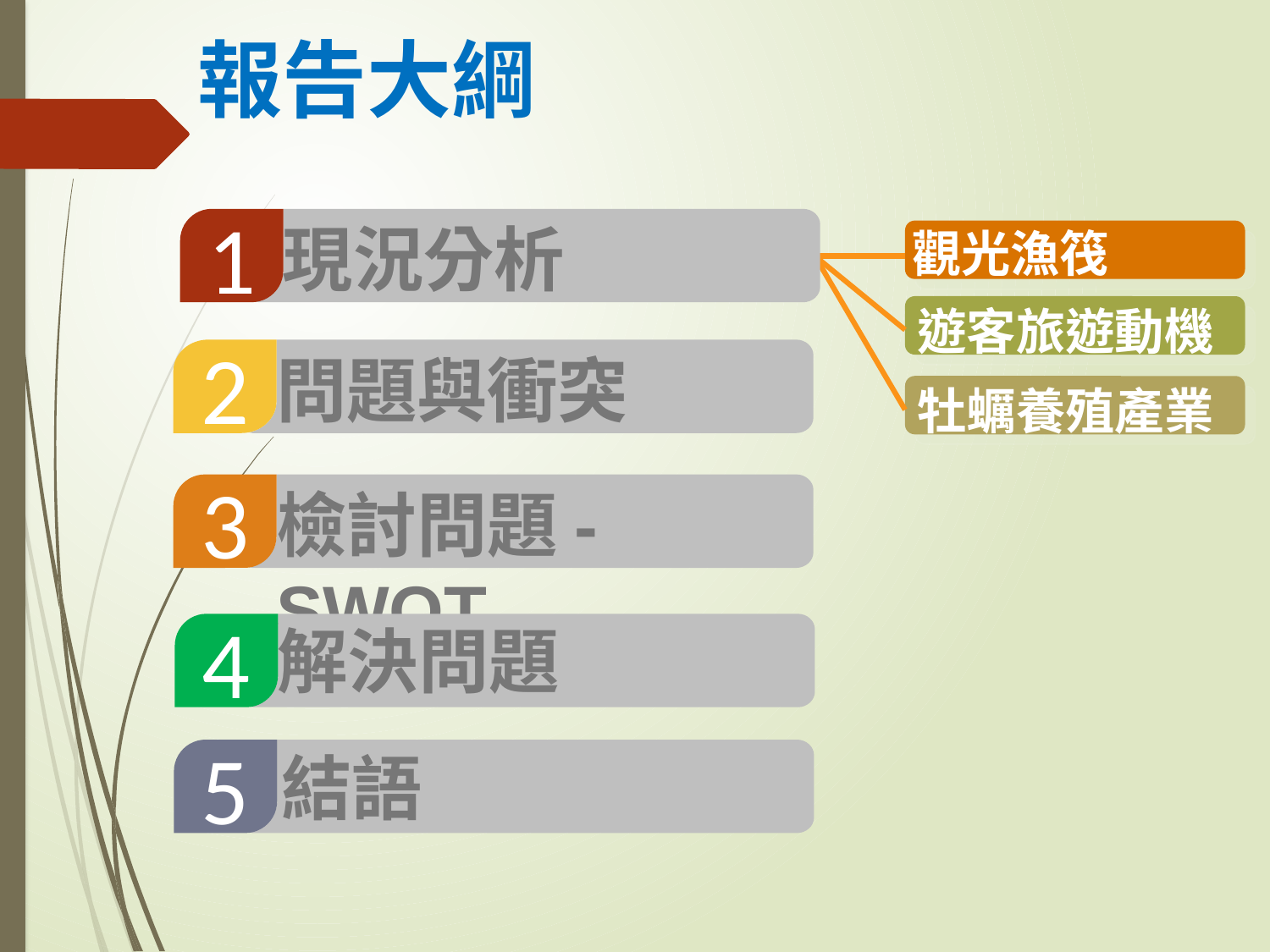

報告大綱
1

現況分析
觀光漁筏

遊客旅遊動機

2
問題與衝突

牡蠣養殖產業

3

檢討問題-SWOT
解決問題
4

結語
5